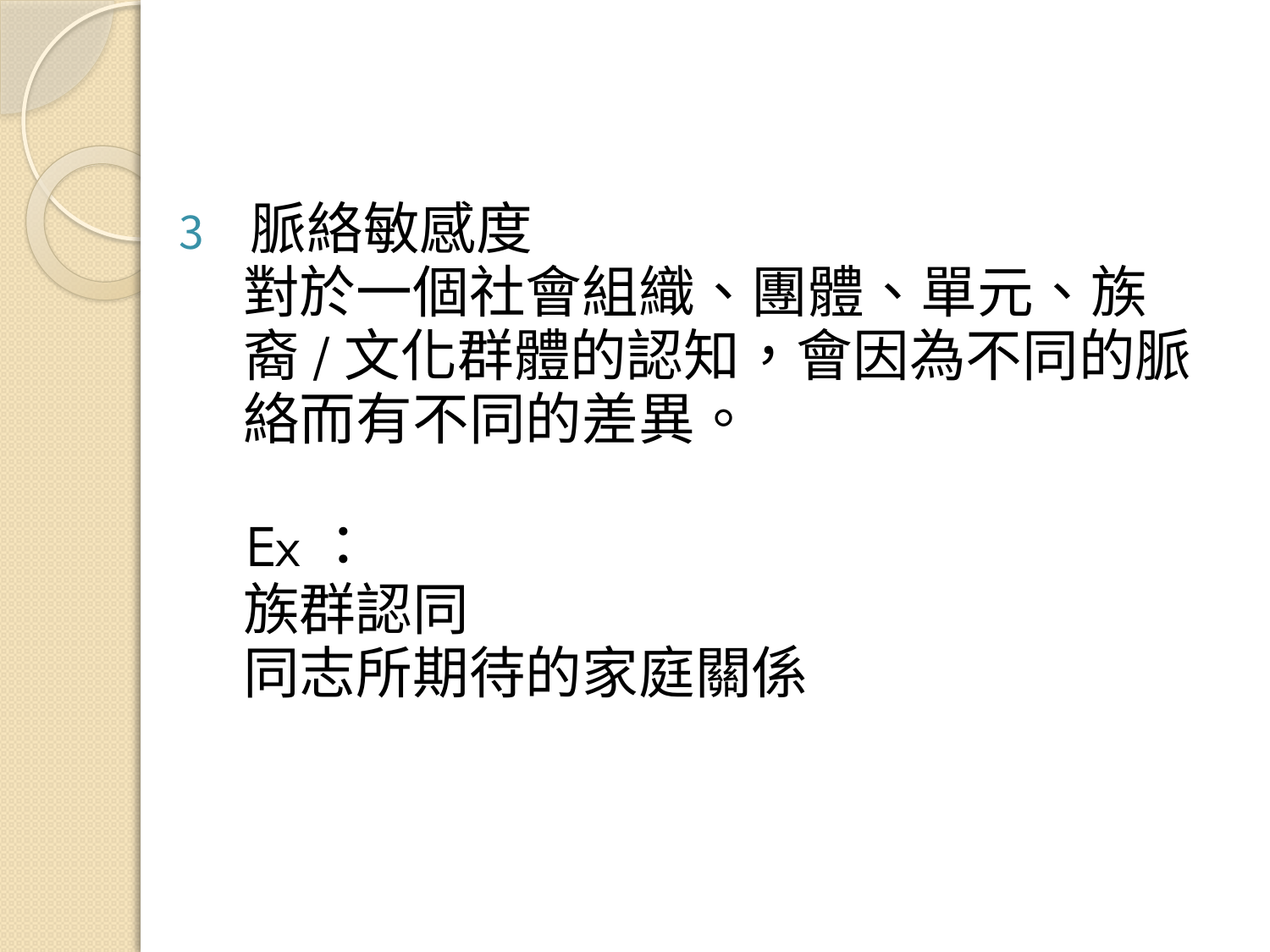

#
脈絡敏感度
    對於一個社會組織、團體、單元、族
    裔/文化群體的認知，會因為不同的脈
    絡而有不同的差異。

    Ex：
    族群認同
    同志所期待的家庭關係